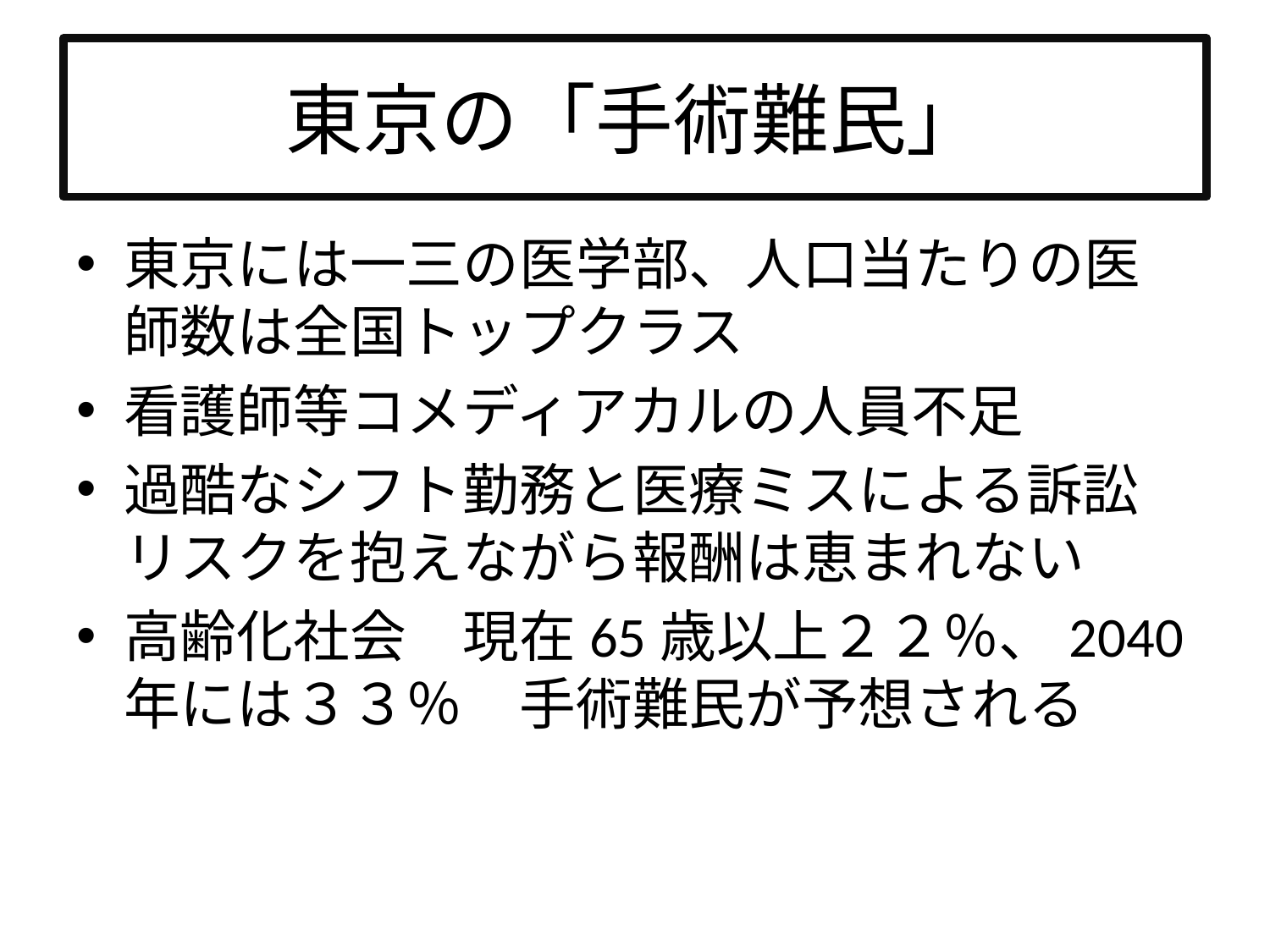

# 東京の「手術難民」
東京には一三の医学部、人口当たりの医師数は全国トップクラス
看護師等コメディアカルの人員不足
過酷なシフト勤務と医療ミスによる訴訟リスクを抱えながら報酬は恵まれない
高齢化社会　現在65歳以上２２％、2040年には３３％　手術難民が予想される